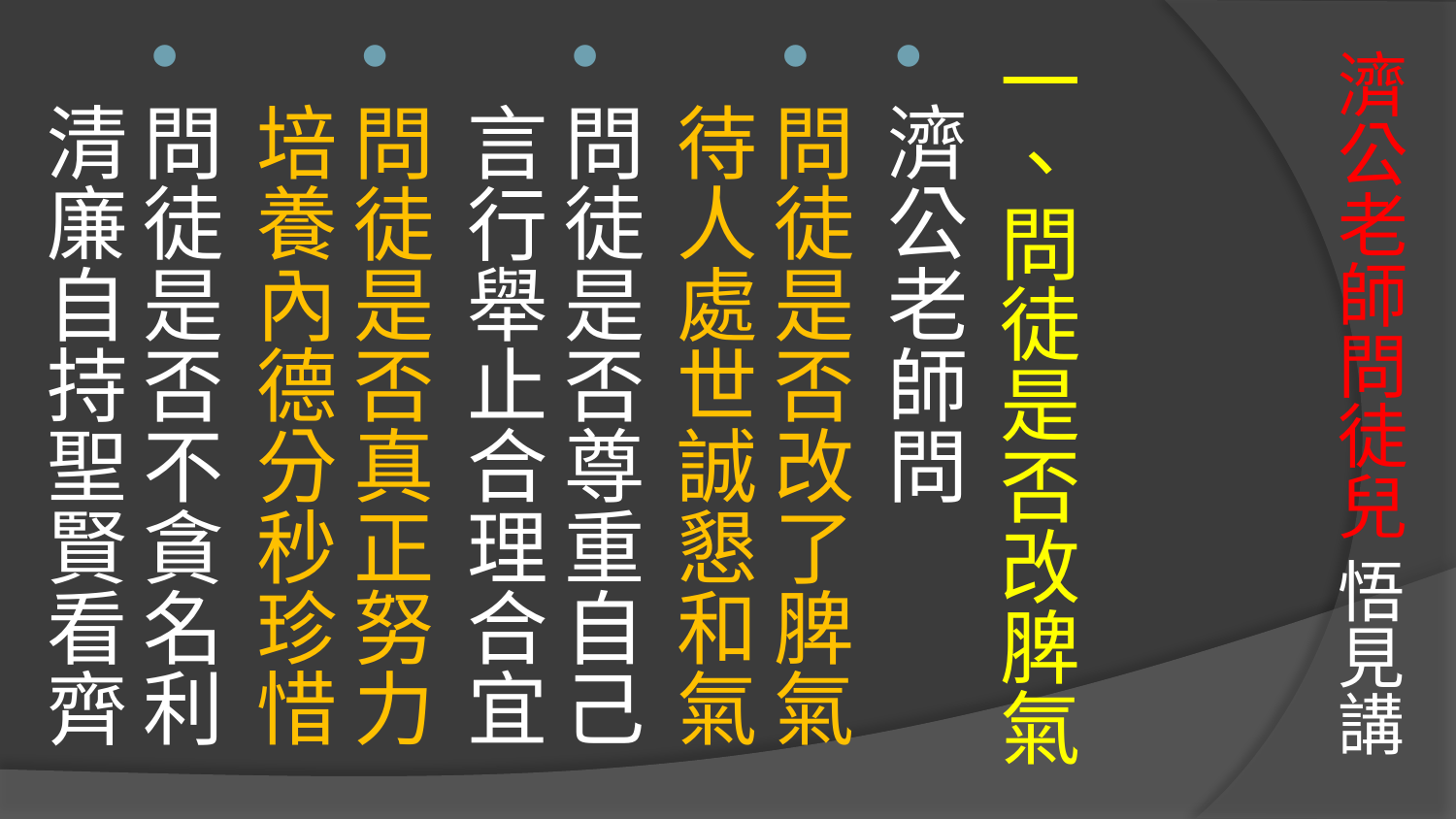

# 濟公老師問徒兒 悟見講
一、問徒是否改脾氣
濟公老師問
問徒是否改了脾氣 待人處世誠懇和氣
問徒是否尊重自己 言行舉止合理合宜
問徒是否真正努力 培養內德分秒珍惜
問徒是否不貪名利 清廉自持聖賢看齊